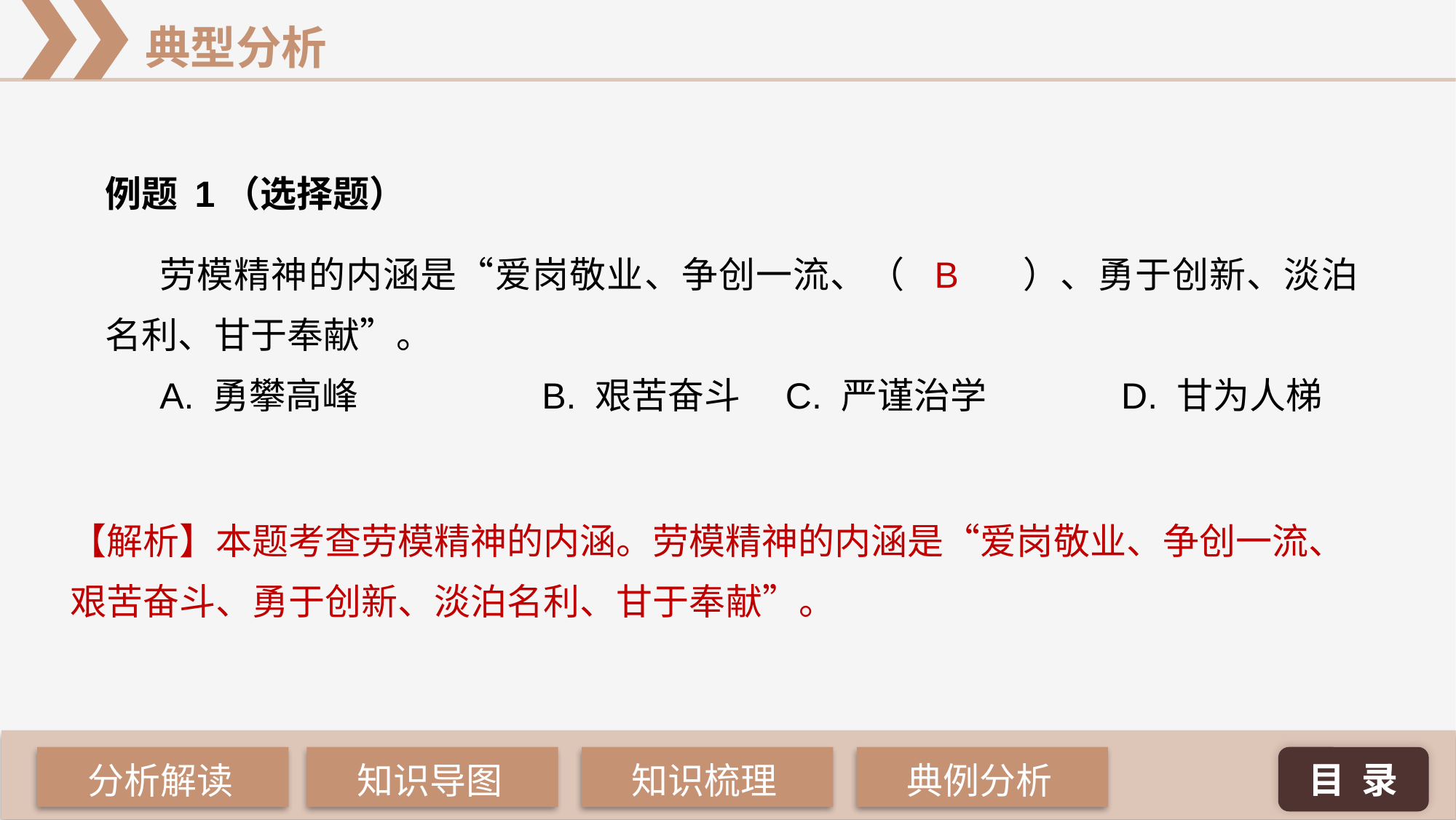

例题 1（选择题）
劳模精神的内涵是“爱岗敬业、争创一流、（             ）、勇于创新、淡泊名利、甘于奉献”。
A. 勇攀高峰 		B. 艰苦奋斗 	  C. 严谨治学 	   D. 甘为人梯
B
【解析】本题考查劳模精神的内涵。劳模精神的内涵是“爱岗敬业、争创一流、艰苦奋斗、勇于创新、淡泊名利、甘于奉献”。